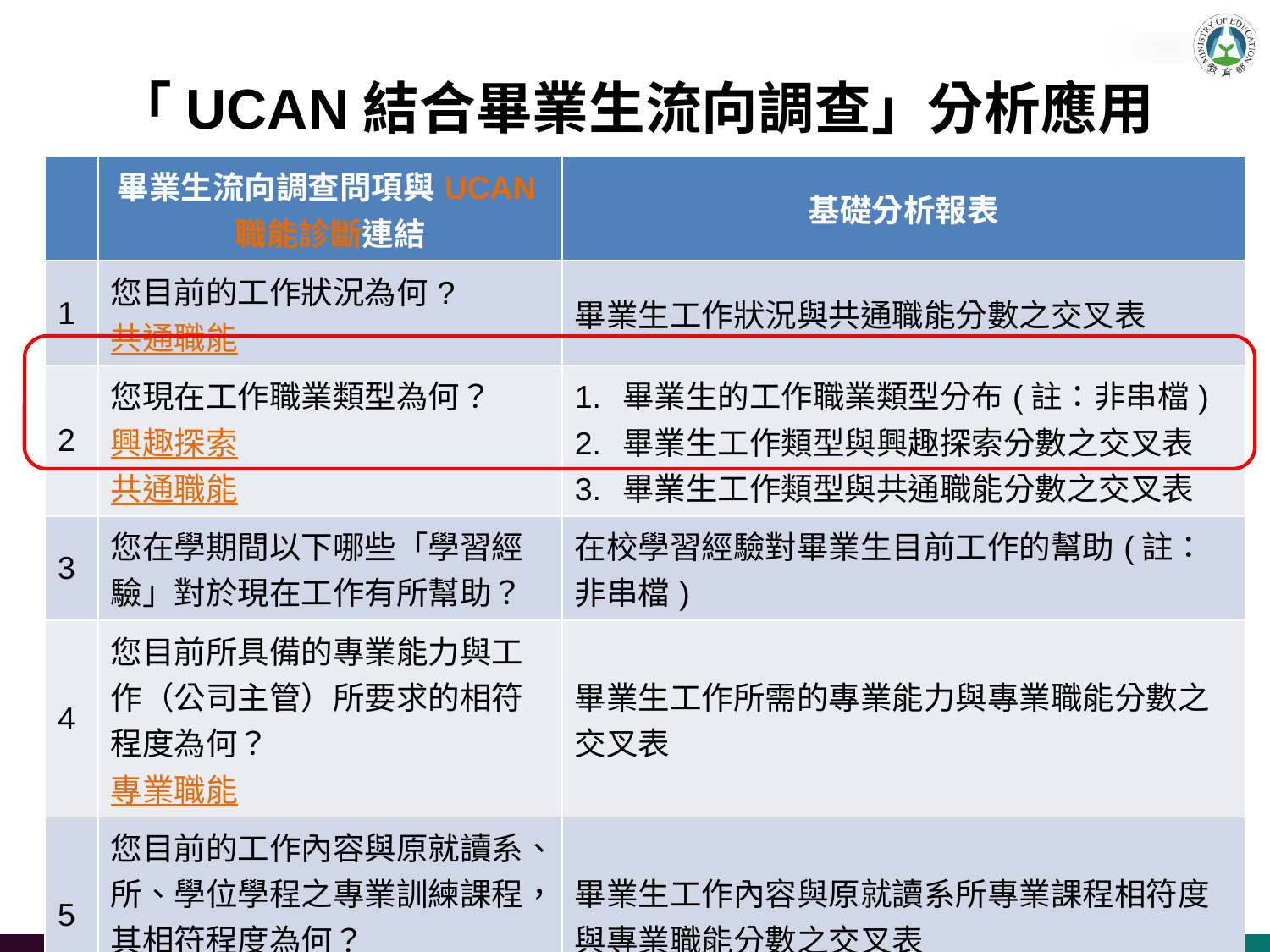

# 「UCAN結合畢業生流向調查」分析應用
|  | 畢業生流向調查問項與UCAN職能診斷連結 | 基礎分析報表 |
| --- | --- | --- |
| 1 | 您目前的工作狀況為何? 共通職能 | 畢業生工作狀況與共通職能分數之交叉表 |
| 2 | 您現在工作職業類型為何？ 興趣探索 共通職能 | 畢業生的工作職業類型分布(註：非串檔) 畢業生工作類型與興趣探索分數之交叉表 畢業生工作類型與共通職能分數之交叉表 |
| 3 | 您在學期間以下哪些「學習經驗」對於現在工作有所幫助？ | 在校學習經驗對畢業生目前工作的幫助(註：非串檔) |
| 4 | 您目前所具備的專業能力與工作（公司主管）所要求的相符程度為何？ 專業職能 | 畢業生工作所需的專業能力與專業職能分數之交叉表 |
| 5 | 您目前的工作內容與原就讀系、所、學位學程之專業訓練課程，其相符程度為何？ 專業職能 | 畢業生工作內容與原就讀系所專業課程相符度與專業職能分數之交叉表 |

122